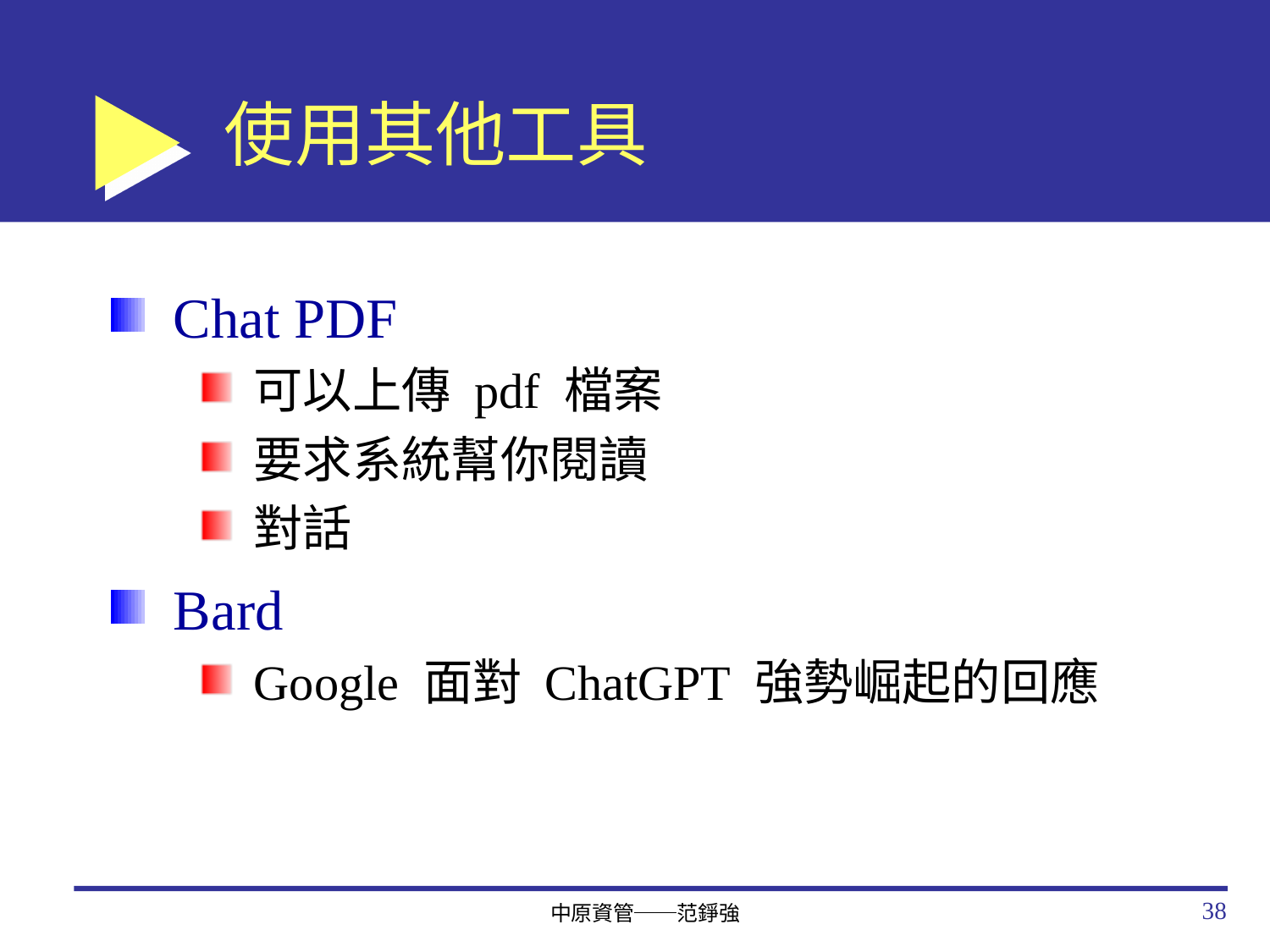

# 使用其他工具
Chat PDF
可以上傳 pdf 檔案
要求系統幫你閱讀
對話
Bard
Google 面對 ChatGPT 強勢崛起的回應
38